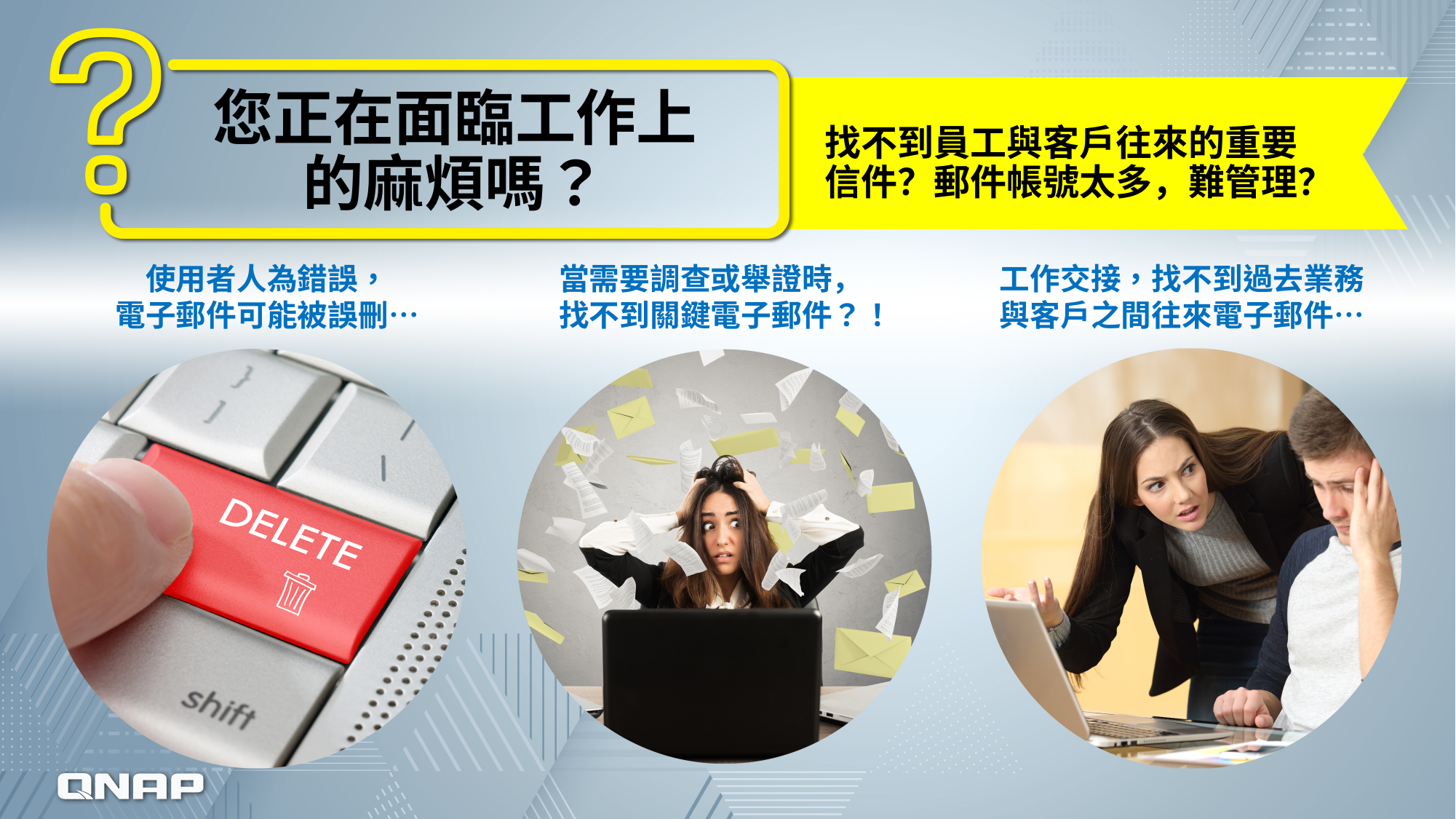

# 您正在面臨工作上的麻煩嗎？
找不到員工與客戶往來的重要信件？郵件帳號太多，難管理？
使用者人為錯誤，
電子郵件可能被誤刪…
當需要調查或舉證時，找不到關鍵電子郵件？！
工作交接，找不到過去業務與客戶之間往來電子郵件…